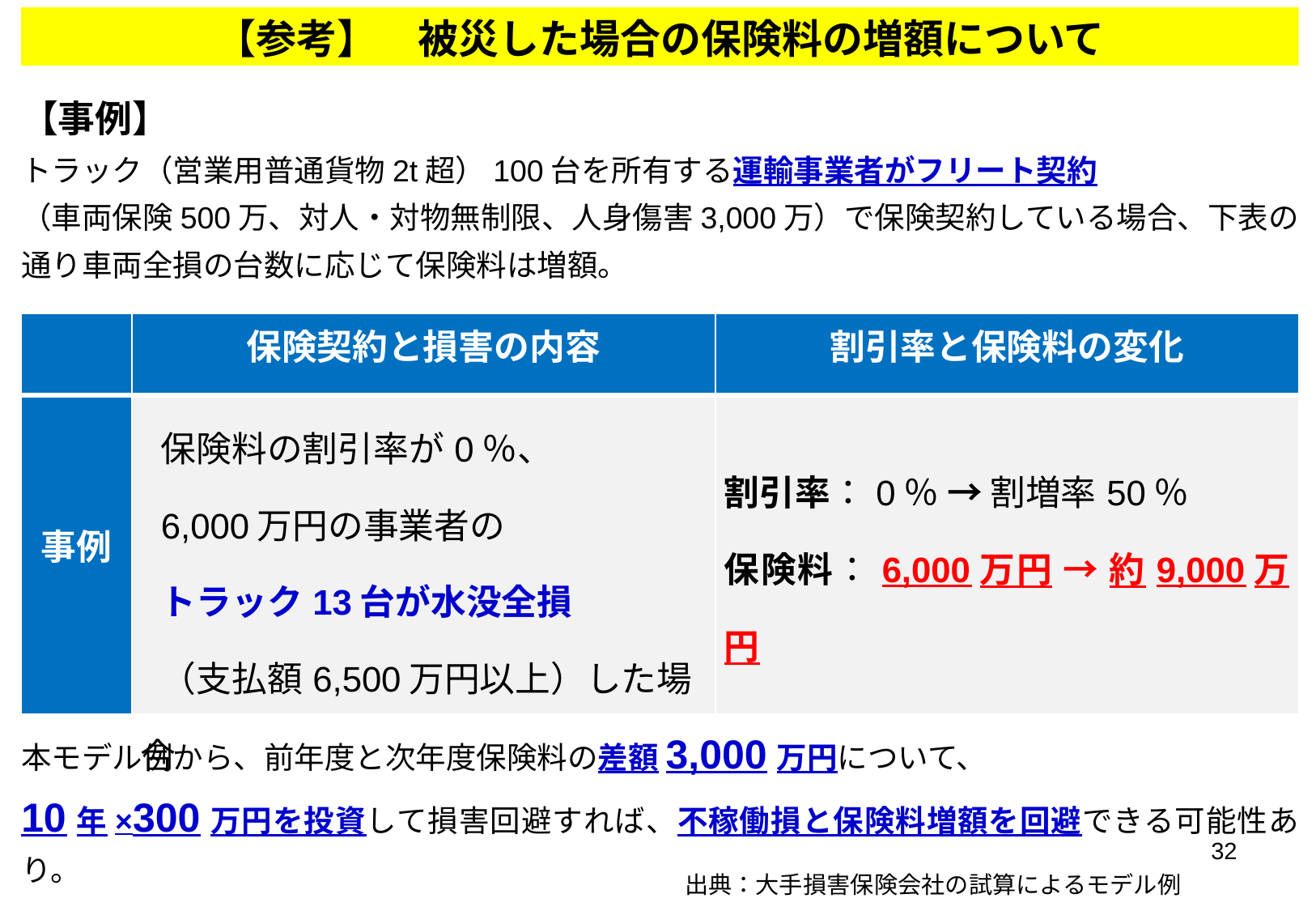

【参考】　被災した場合の保険料の増額について
【事例】
トラック（営業用普通貨物2t超）100台を所有する運輸事業者がフリート契約
（車両保険500万、対人・対物無制限、人身傷害3,000万）で保険契約している場合、下表の通り車両全損の台数に応じて保険料は増額。
|  | 保険契約と損害の内容 | 割引率と保険料の変化 |
| --- | --- | --- |
| 事例 | 保険料の割引率が0％、 6,000万円の事業者の トラック13台が水没全損 （支払額6,500万円以上）した場合 | 割引率：0％ → 割増率50％ 保険料：6,000万円 → 約9,000万円 |
本モデル例から、前年度と次年度保険料の差額3,000万円について、
10年×300万円を投資して損害回避すれば、不稼働損と保険料増額を回避できる可能性あり。
32
出典：大手損害保険会社の試算によるモデル例